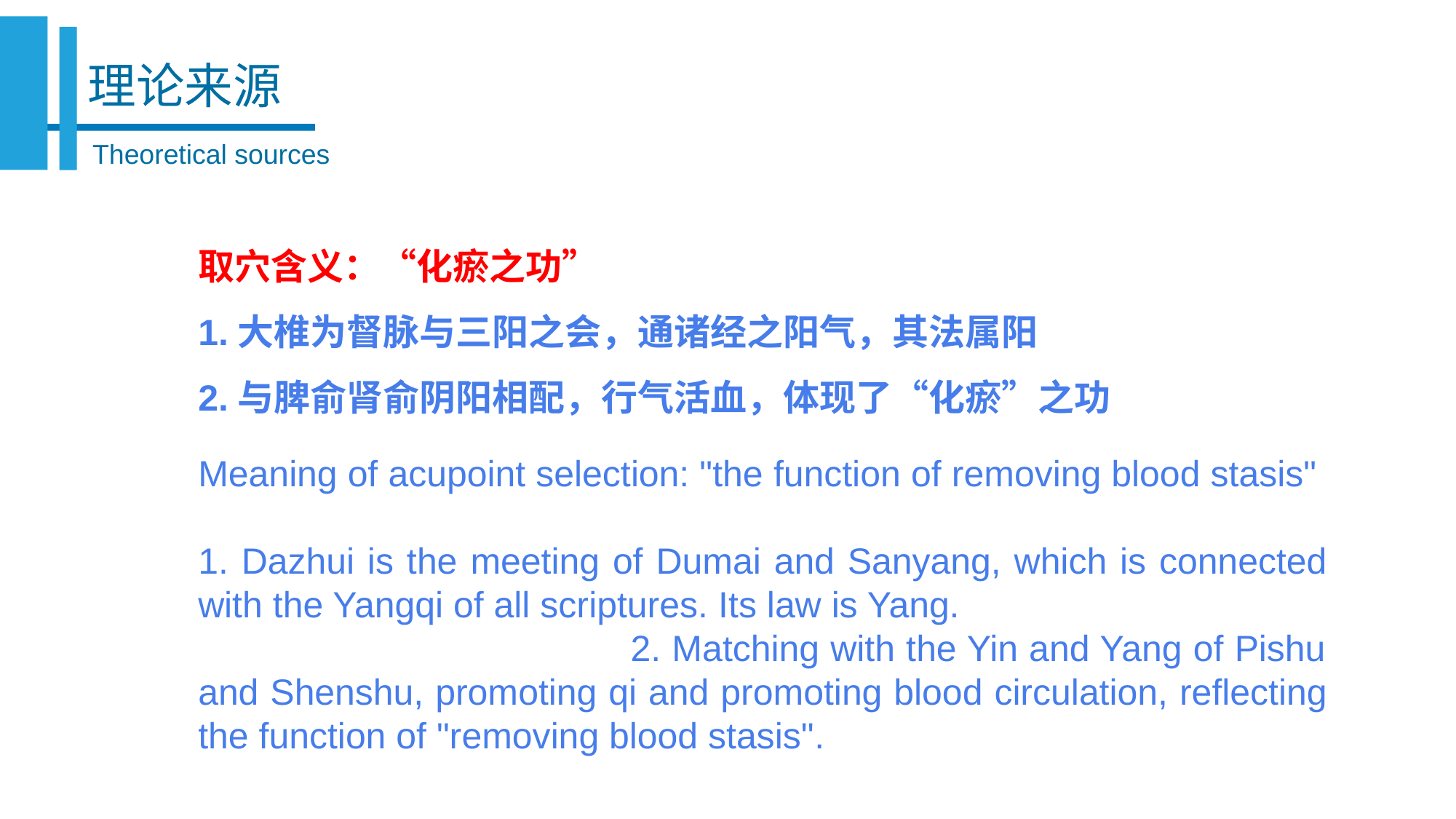

理论来源
Theoretical sources
取穴含义：“化瘀之功”
1.大椎为督脉与三阳之会，通诸经之阳气，其法属阳
2.与脾俞肾俞阴阳相配，行气活血，体现了“化瘀”之功

Meaning of acupoint selection: "the function of removing blood stasis"
1. Dazhui is the meeting of Dumai and Sanyang, which is connected with the Yangqi of all scriptures. Its law is Yang.                                                                            2. Matching with the Yin and Yang of Pishu and Shenshu, promoting qi and promoting blood circulation, reflecting the function of "removing blood stasis".